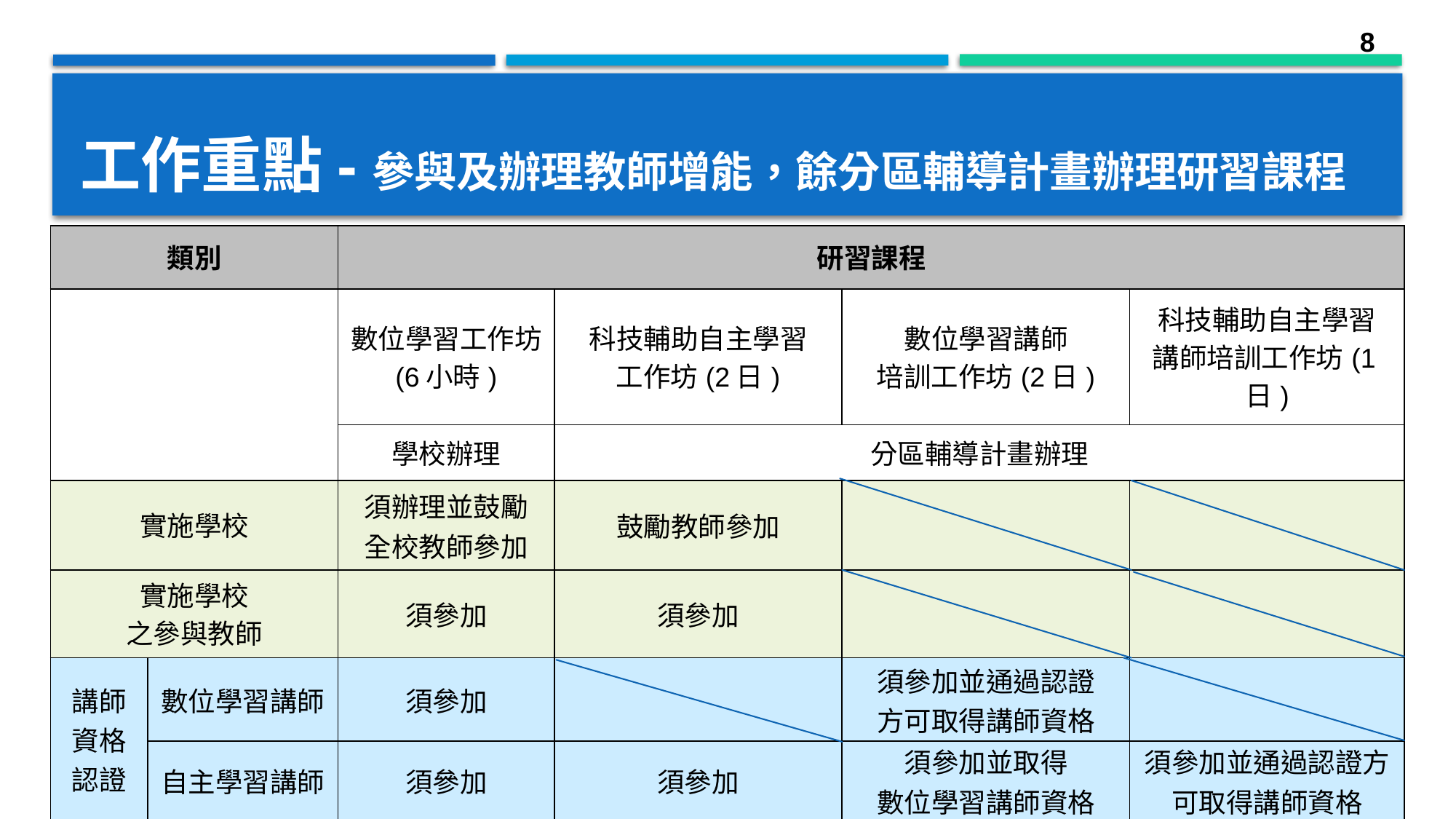

8
# 工作重點-參與及辦理教師增能，餘分區輔導計畫辦理研習課程
| 類別 |  | 研習課程 |  |  |  |
| --- | --- | --- | --- | --- | --- |
|  |  | 數位學習工作坊 (6小時) | 科技輔助自主學習 工作坊(2日) | 數位學習講師 培訓工作坊(2日) | 科技輔助自主學習 講師培訓工作坊(1日) |
|  |  | 學校辦理 | 分區輔導計畫辦理 |  |  |
| 實施學校 |  | 須辦理並鼓勵 全校教師參加 | 鼓勵教師參加 |  |  |
| 實施學校 之參與教師 |  | 須參加 | 須參加 |  |  |
| 講師 資格 認證 | 數位學習講師 | 須參加 |  | 須參加並通過認證 方可取得講師資格 |  |
|  | 自主學習講師 | 須參加 | 須參加 | 須參加並取得 數位學習講師資格 | 須參加並通過認證方可取得講師資格 |